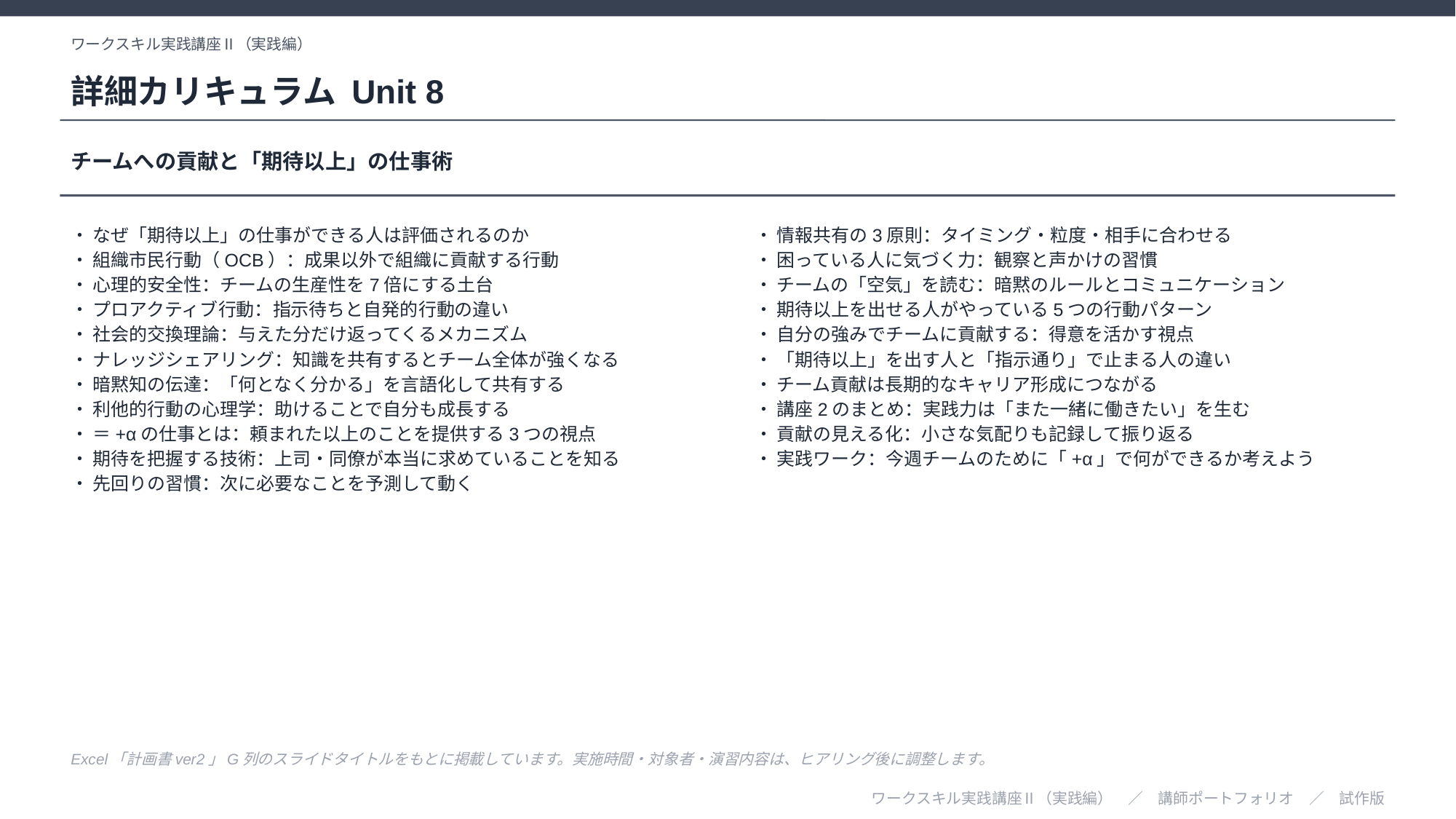

ワークスキル実践講座Ⅱ（実践編）
詳細カリキュラム Unit 8

チームへの貢献と「期待以上」の仕事術

・ なぜ「期待以上」の仕事ができる人は評価されるのか
・ 組織市民行動（OCB）：成果以外で組織に貢献する行動
・ 心理的安全性：チームの生産性を7倍にする土台
・ プロアクティブ行動：指示待ちと自発的行動の違い
・ 社会的交換理論：与えた分だけ返ってくるメカニズム
・ ナレッジシェアリング：知識を共有するとチーム全体が強くなる
・ 暗黙知の伝達：「何となく分かる」を言語化して共有する
・ 利他的行動の心理学：助けることで自分も成長する
・ ＝+αの仕事とは：頼まれた以上のことを提供する3つの視点
・ 期待を把握する技術：上司・同僚が本当に求めていることを知る
・ 先回りの習慣：次に必要なことを予測して動く
・ 情報共有の3原則：タイミング・粒度・相手に合わせる
・ 困っている人に気づく力：観察と声かけの習慣
・ チームの「空気」を読む：暗黙のルールとコミュニケーション
・ 期待以上を出せる人がやっている5つの行動パターン
・ 自分の強みでチームに貢献する：得意を活かす視点
・ 「期待以上」を出す人と「指示通り」で止まる人の違い
・ チーム貢献は長期的なキャリア形成につながる
・ 講座2のまとめ：実践力は「また一緒に働きたい」を生む
・ 貢献の見える化：小さな気配りも記録して振り返る
・ 実践ワーク：今週チームのために「+α」で何ができるか考えよう
Excel「計画書ver2」G列のスライドタイトルをもとに掲載しています。実施時間・対象者・演習内容は、ヒアリング後に調整します。
ワークスキル実践講座Ⅱ（実践編）　／　講師ポートフォリオ　／　試作版